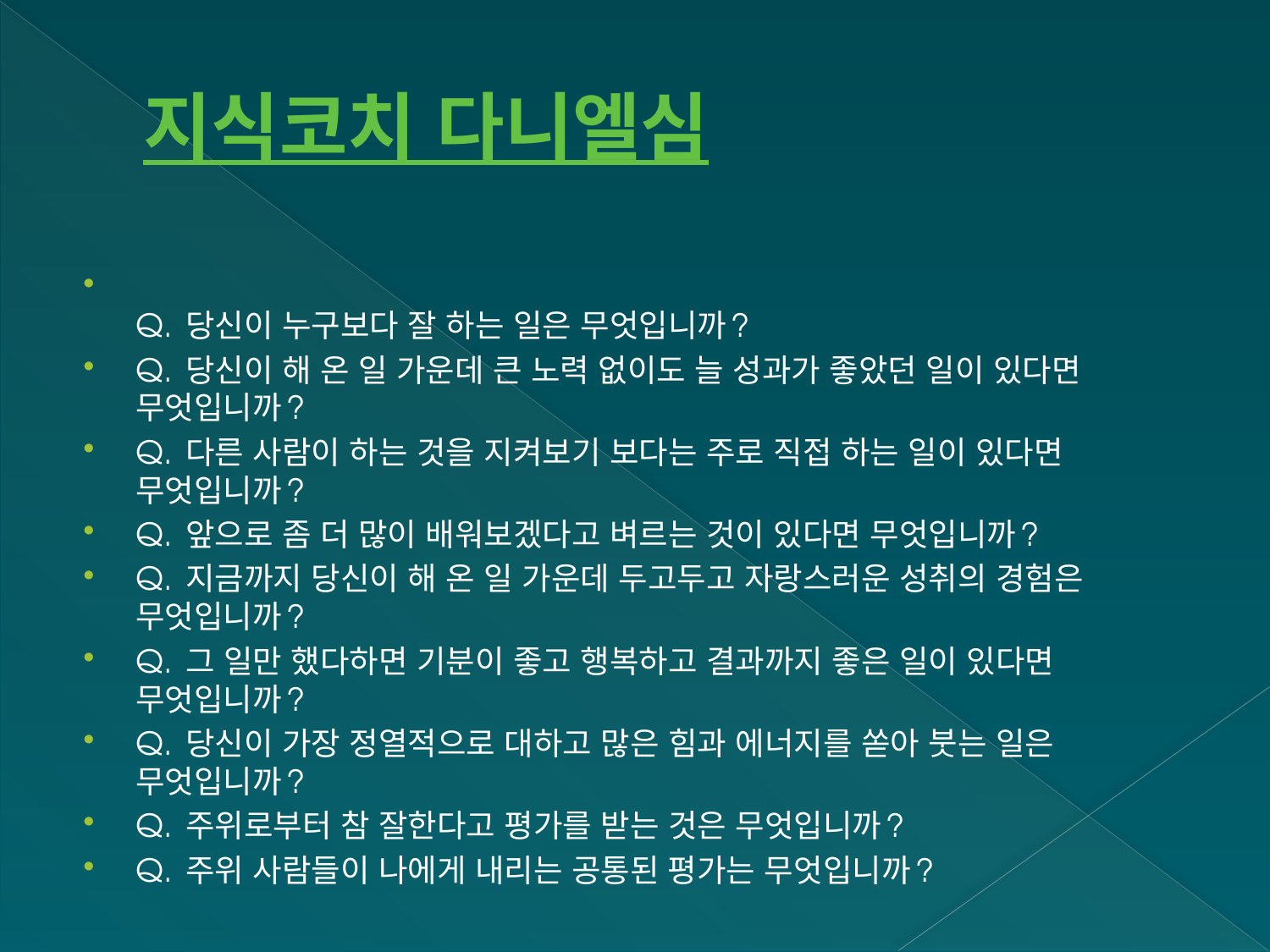

# 지식코치 다니엘심
Q. 당신이 누구보다 잘 하는 일은 무엇입니까?
Q. 당신이 해 온 일 가운데 큰 노력 없이도 늘 성과가 좋았던 일이 있다면 무엇입니까?
Q. 다른 사람이 하는 것을 지켜보기 보다는 주로 직접 하는 일이 있다면 무엇입니까?
Q. 앞으로 좀 더 많이 배워보겠다고 벼르는 것이 있다면 무엇입니까?
Q. 지금까지 당신이 해 온 일 가운데 두고두고 자랑스러운 성취의 경험은 무엇입니까?
Q. 그 일만 했다하면 기분이 좋고 행복하고 결과까지 좋은 일이 있다면 무엇입니까?
Q. 당신이 가장 정열적으로 대하고 많은 힘과 에너지를 쏟아 붓는 일은 무엇입니까?
Q. 주위로부터 참 잘한다고 평가를 받는 것은 무엇입니까?
Q. 주위 사람들이 나에게 내리는 공통된 평가는 무엇입니까?